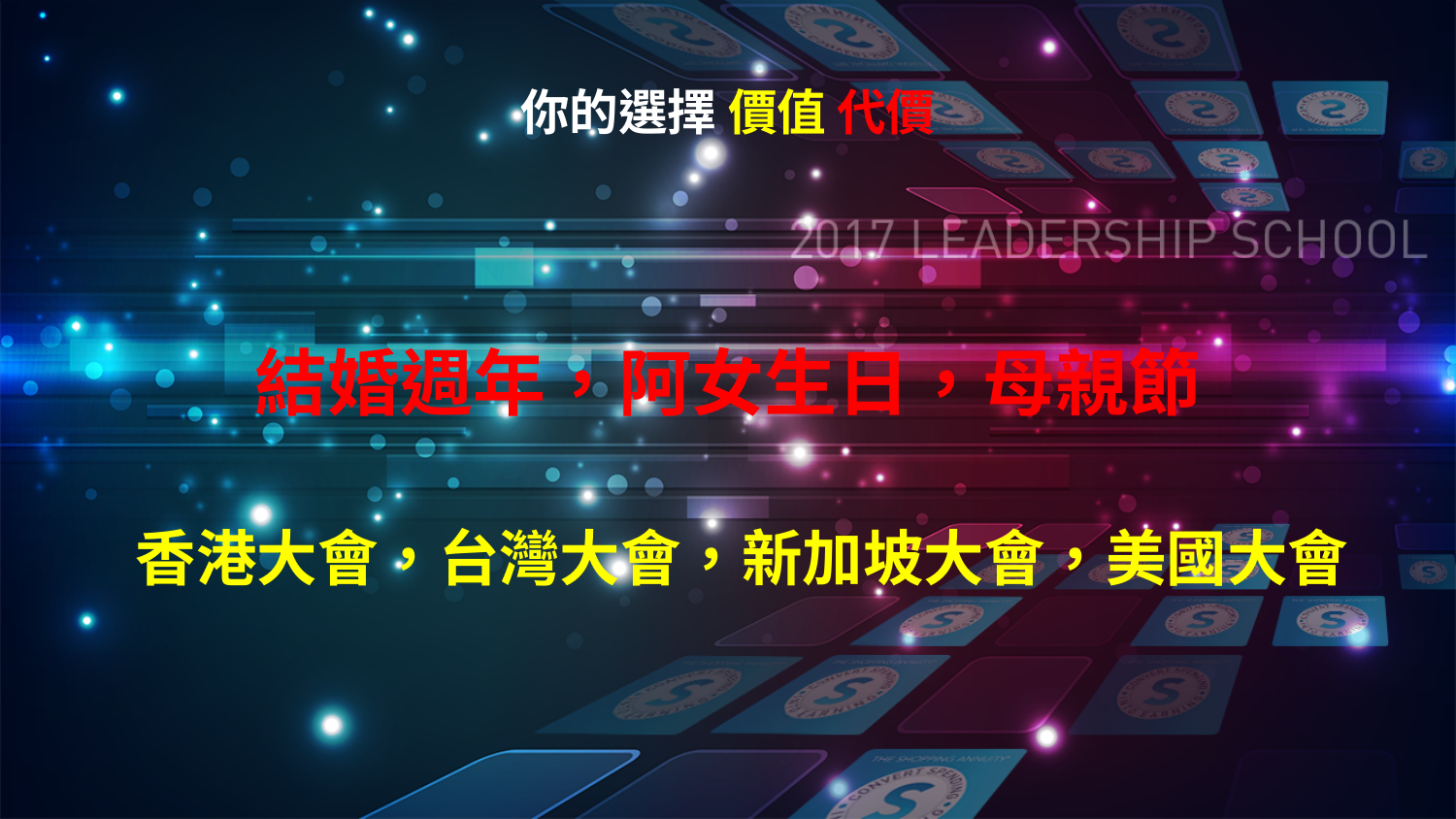

# 你的選擇 價值 代價
結婚週年，阿女生日，母親節

 香港大會，台灣大會，新加坡大會，美國大會